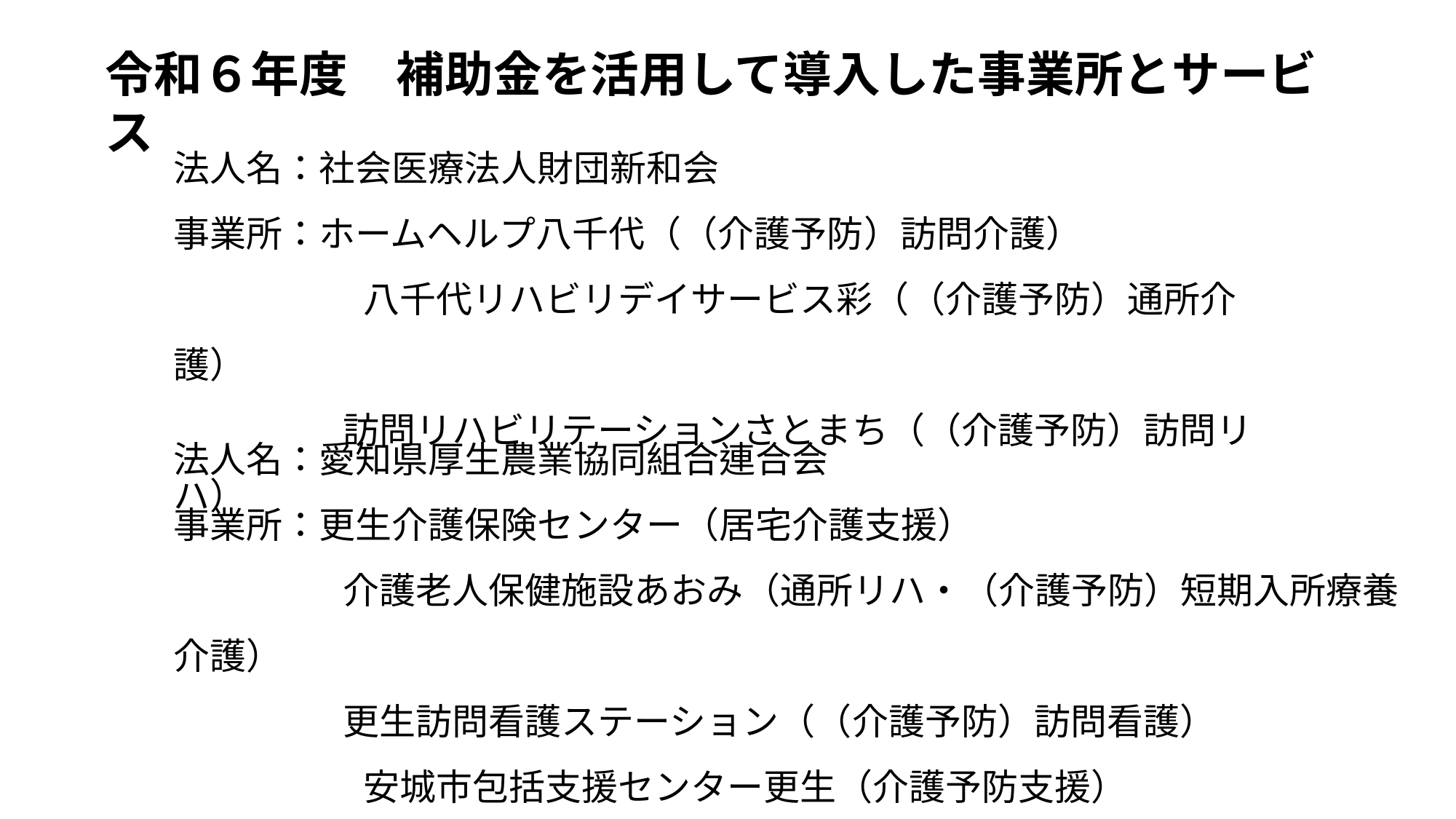

令和６年度　補助金を活用して導入した事業所とサービス
法人名：社会医療法人財団新和会
事業所：ホームヘルプ八千代（（介護予防）訪問介護）
　　　　 　八千代リハビリデイサービス彩（（介護予防）通所介護）
　　　　   訪問リハビリテーションさとまち（（介護予防）訪問リハ）

法人名：愛知県厚生農業協同組合連合会
事業所：更生介護保険センター（居宅介護支援）
　　　　   介護老人保健施設あおみ（通所リハ・（介護予防）短期入所療養介護）
　　　　   更生訪問看護ステーション（（介護予防）訪問看護）
　　　　 　安城市包括支援センター更生（介護予防支援）